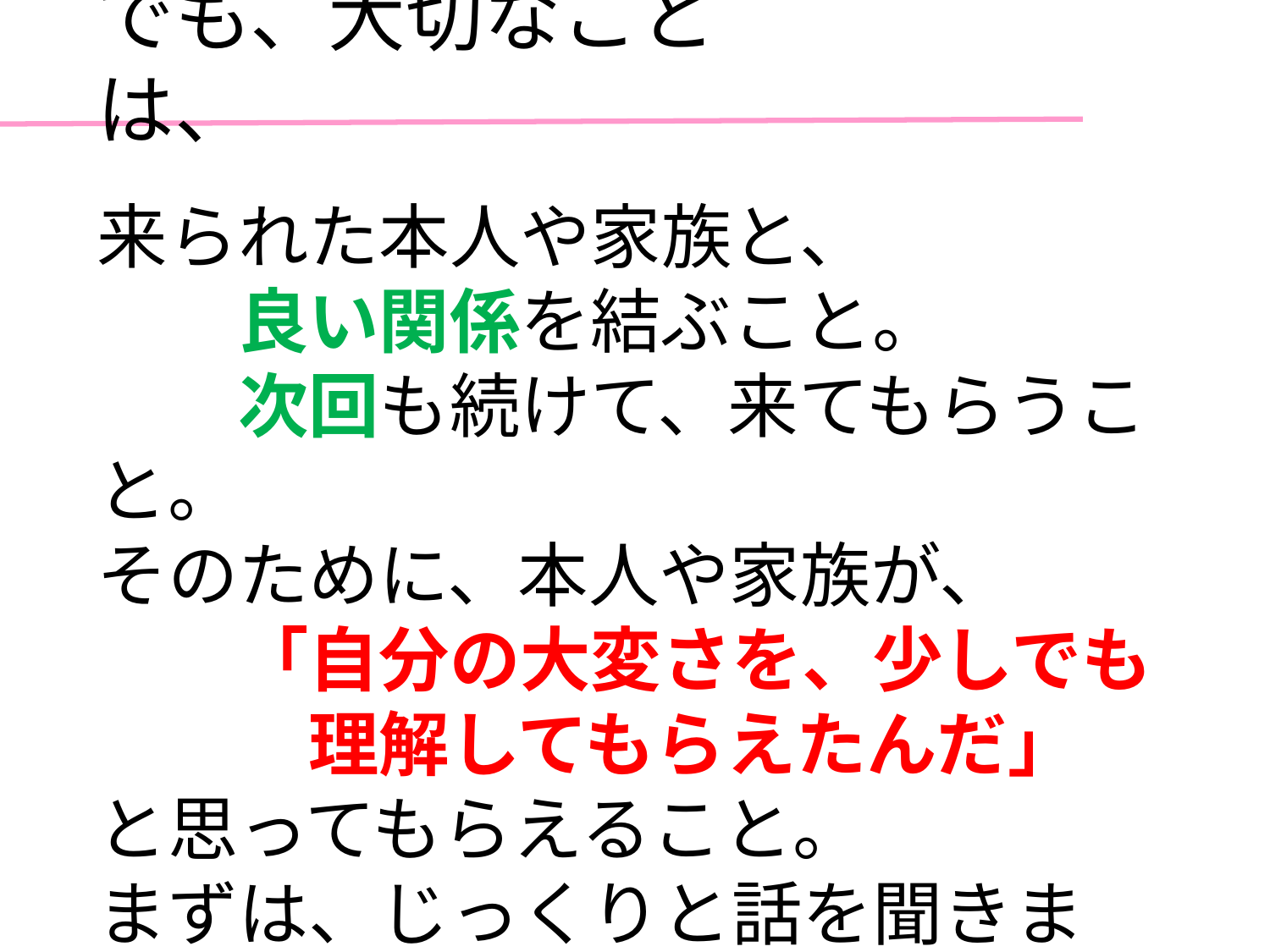

でも、大切なことは、
来られた本人や家族と、
　　良い関係を結ぶこと。
　　次回も続けて、来てもらうこと。
そのために、本人や家族が、
　　「自分の大変さを、少しでも
　　　理解してもらえたんだ」
と思ってもらえること。
まずは、じっくりと話を聞きましょう。